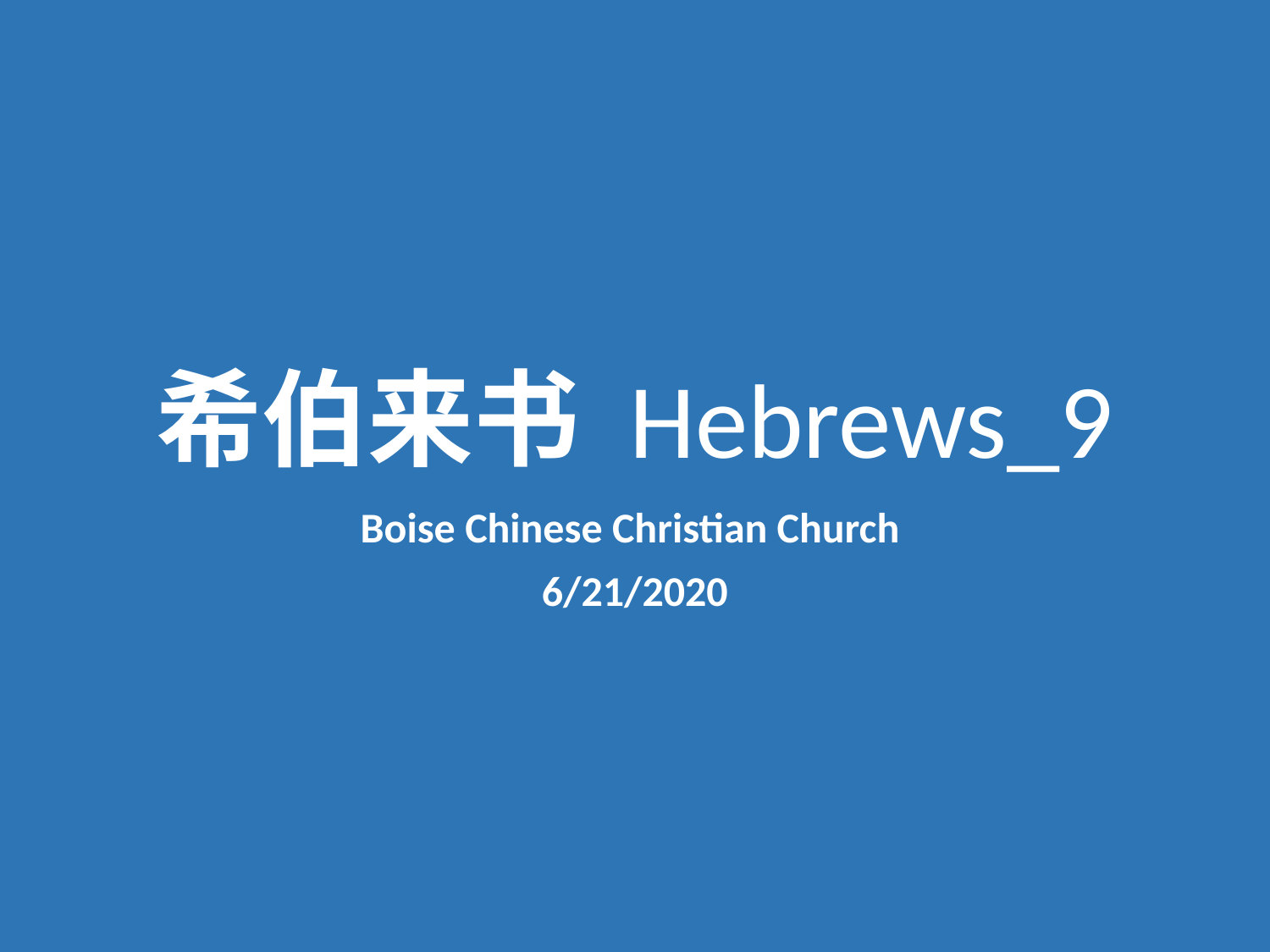

# 希伯来书 Hebrews_9
Boise Chinese Christian Church
6/21/2020